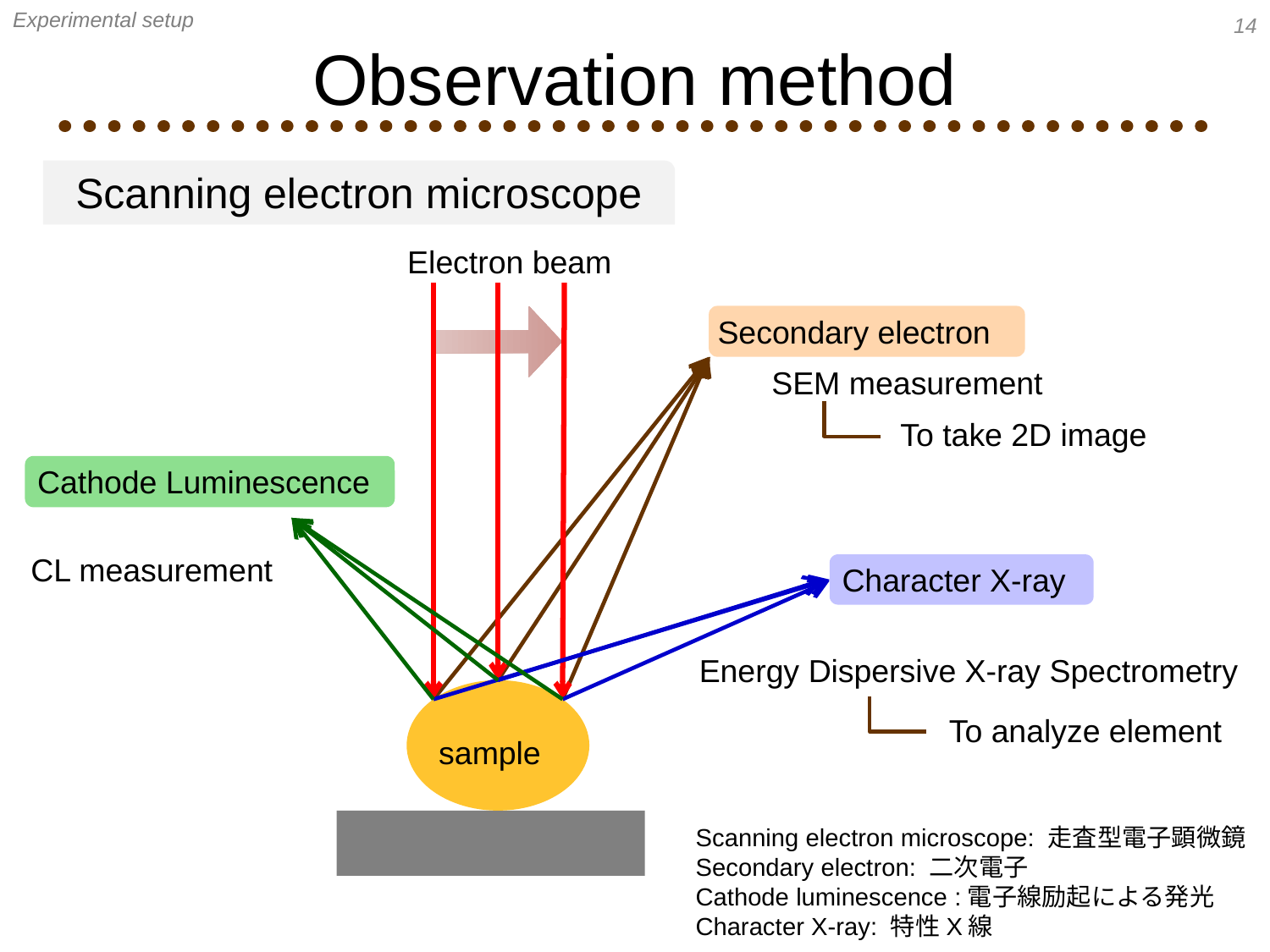

Experimental setup
14
# Observation method

Scanning electron microscope
Electron beam
Secondary electron

SEM measurement

To take 2D image

Cathode Luminescence
CL measurement

Character X-ray
Energy Dispersive X-ray Spectrometry

To analyze element
sample

Scanning electron microscope: 走査型電子顕微鏡
Secondary electron: 二次電子
Cathode luminescence :電子線励起による発光
Character X-ray: 特性X線